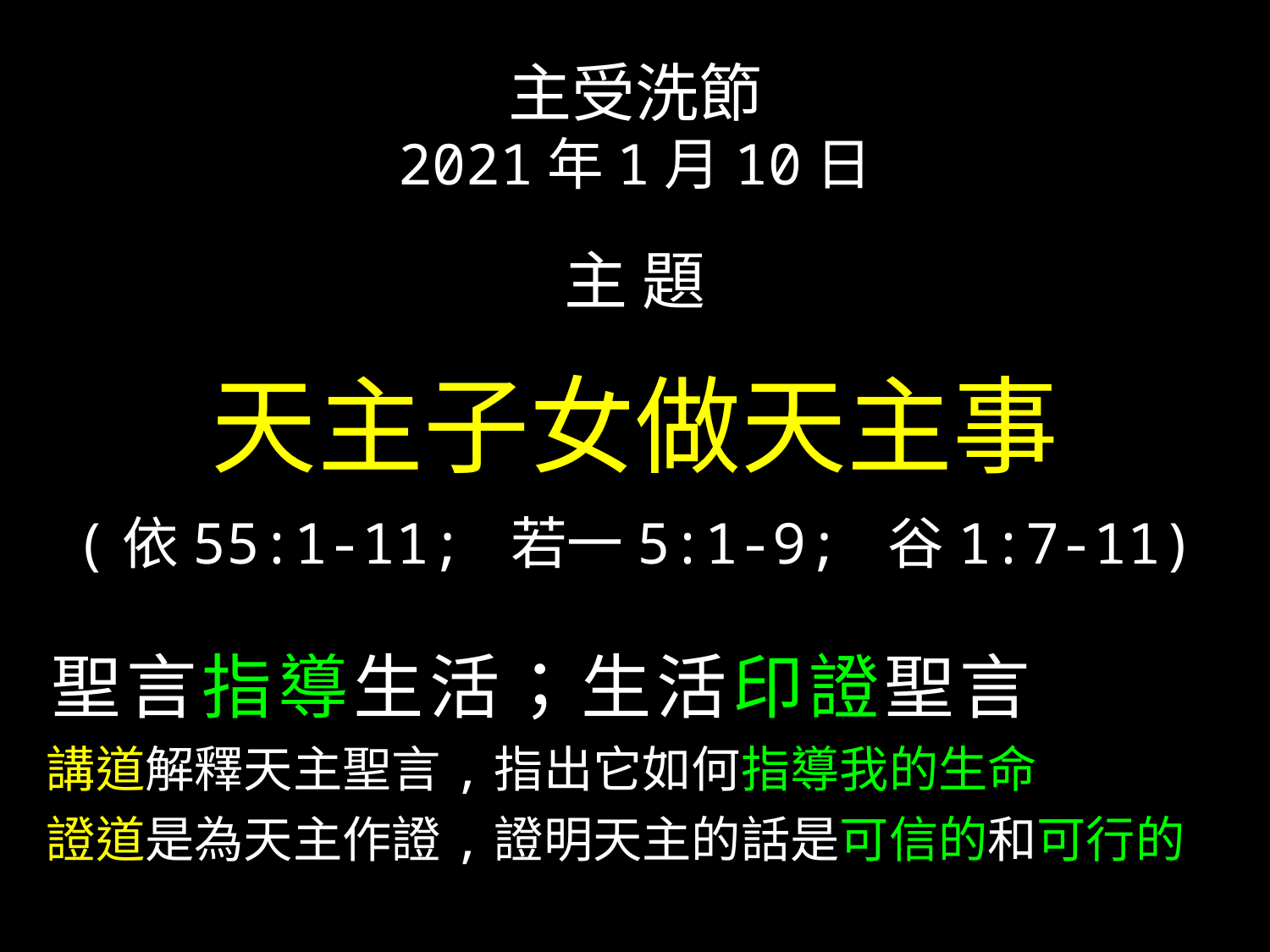

主受洗節
2021年1月10日

主 題
天主子女做天主事
(依55:1-11; 若一5:1-9; 谷1:7-11)
 聖言指導生活；生活印證聖言
  講道解釋天主聖言,指出它如何指導我的生命
  證道是為天主作證,證明天主的話是可信的和可行的